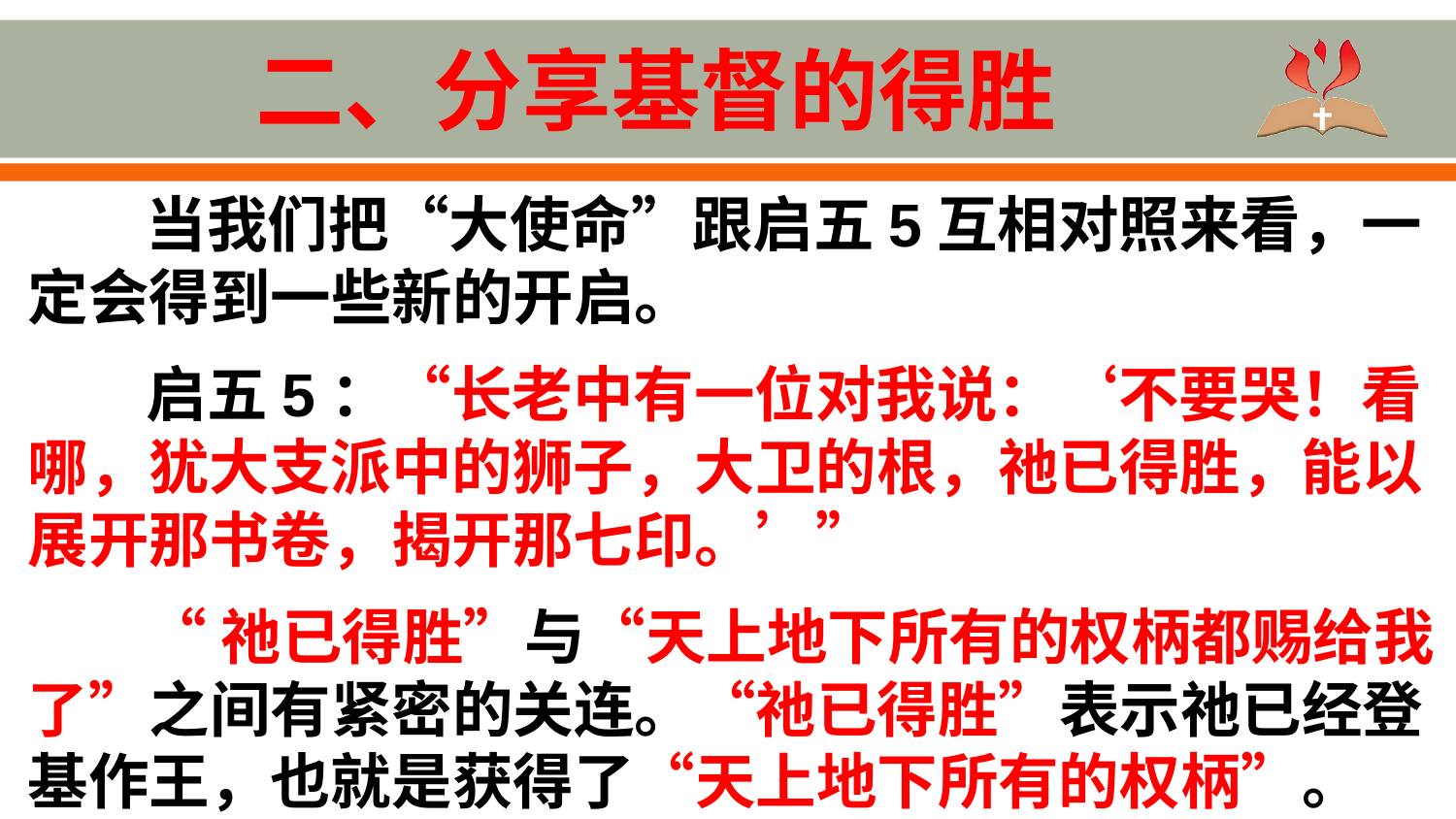

# 二、分享基督的得胜
当我们把“大使命”跟启五5互相对照来看，一定会得到一些新的开启。
启五5：“长老中有一位对我说：‘不要哭！看哪，犹大支派中的狮子，大卫的根，祂已得胜，能以展开那书卷，揭开那七印。’”
“祂已得胜”与“天上地下所有的权柄都赐给我了”之间有紧密的关连。“祂已得胜”表示祂已经登基作王，也就是获得了“天上地下所有的权柄”。

27